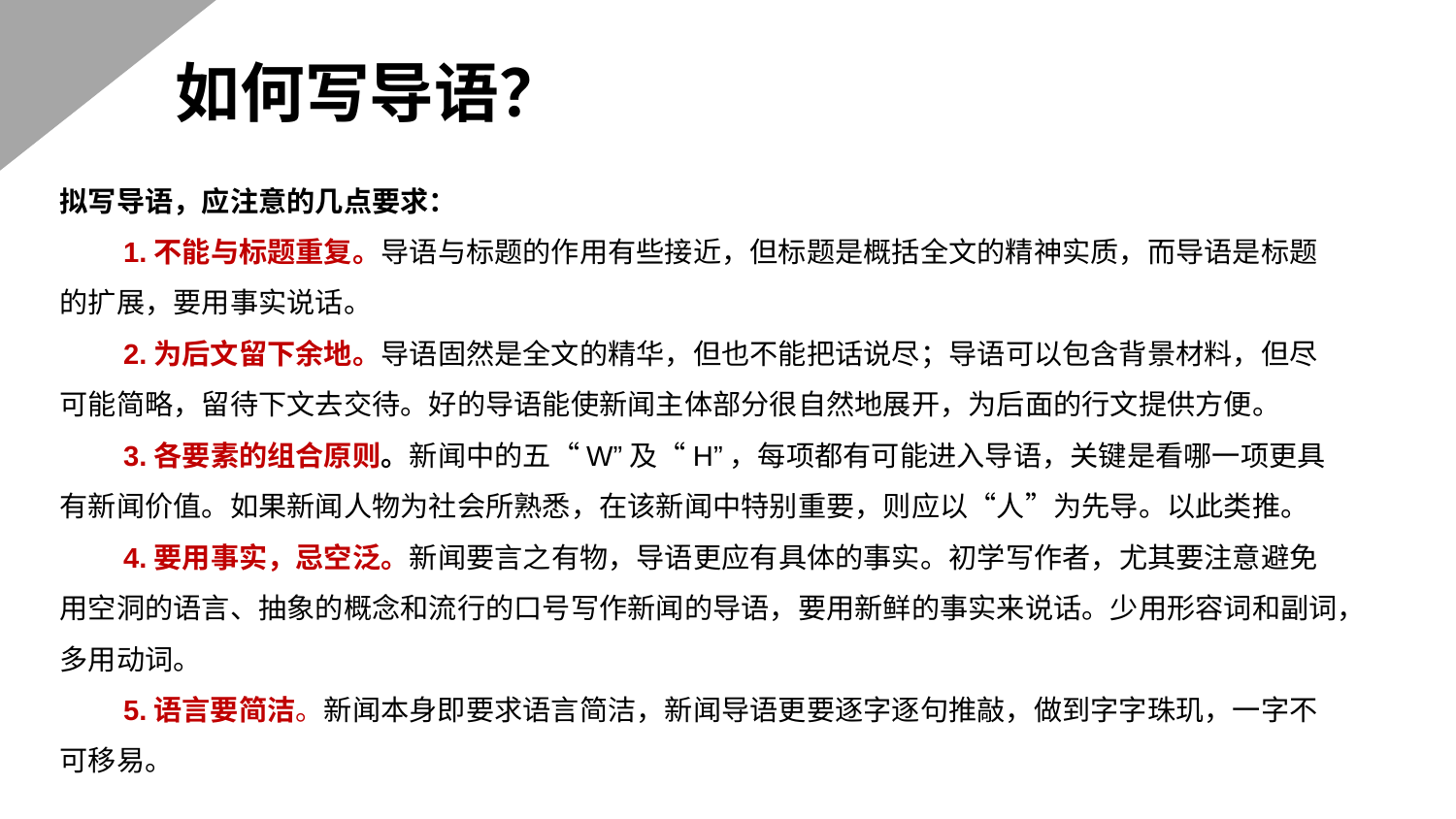

如何写导语？
拟写导语，应注意的几点要求：
　　1.不能与标题重复。导语与标题的作用有些接近，但标题是概括全文的精神实质，而导语是标题的扩展，要用事实说话。
　　2.为后文留下余地。导语固然是全文的精华，但也不能把话说尽；导语可以包含背景材料，但尽可能简略，留待下文去交待。好的导语能使新闻主体部分很自然地展开，为后面的行文提供方便。
　　3.各要素的组合原则。新闻中的五“W”及“H”，每项都有可能进入导语，关键是看哪一项更具有新闻价值。如果新闻人物为社会所熟悉，在该新闻中特别重要，则应以“人”为先导。以此类推。
　　4.要用事实，忌空泛。新闻要言之有物，导语更应有具体的事实。初学写作者，尤其要注意避免用空洞的语言、抽象的概念和流行的口号写作新闻的导语，要用新鲜的事实来说话。少用形容词和副词，多用动词。
　　5.语言要简洁。新闻本身即要求语言简洁，新闻导语更要逐字逐句推敲，做到字字珠玑，一字不可移易。